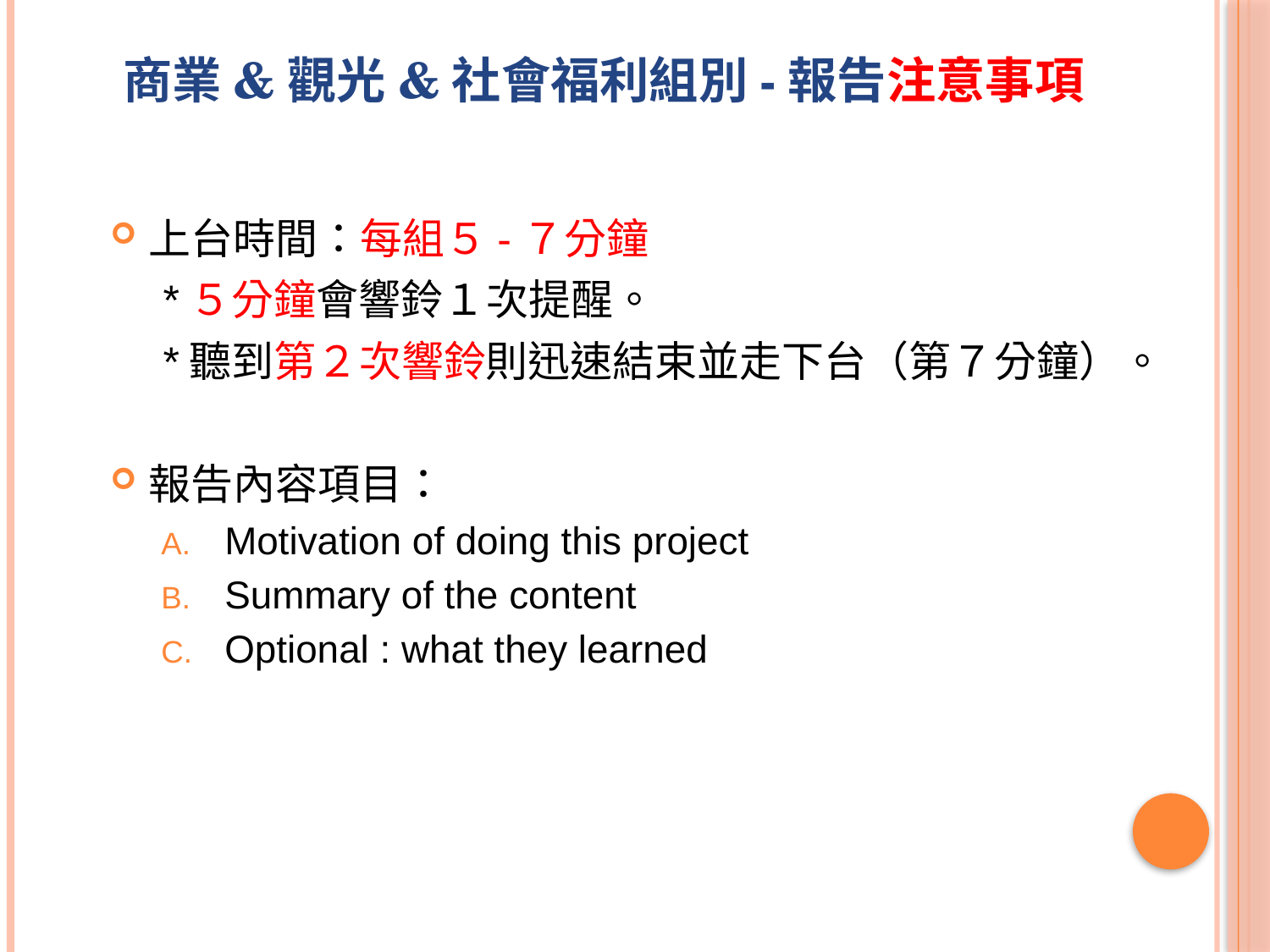

商業&觀光&社會福利組別-報告注意事項
上台時間：每組５-７分鐘
　*５分鐘會響鈴１次提醒。
　*聽到第２次響鈴則迅速結束並走下台（第７分鐘）。

報告內容項目：
Motivation of doing this project
Summary of the content
Optional : what they learned